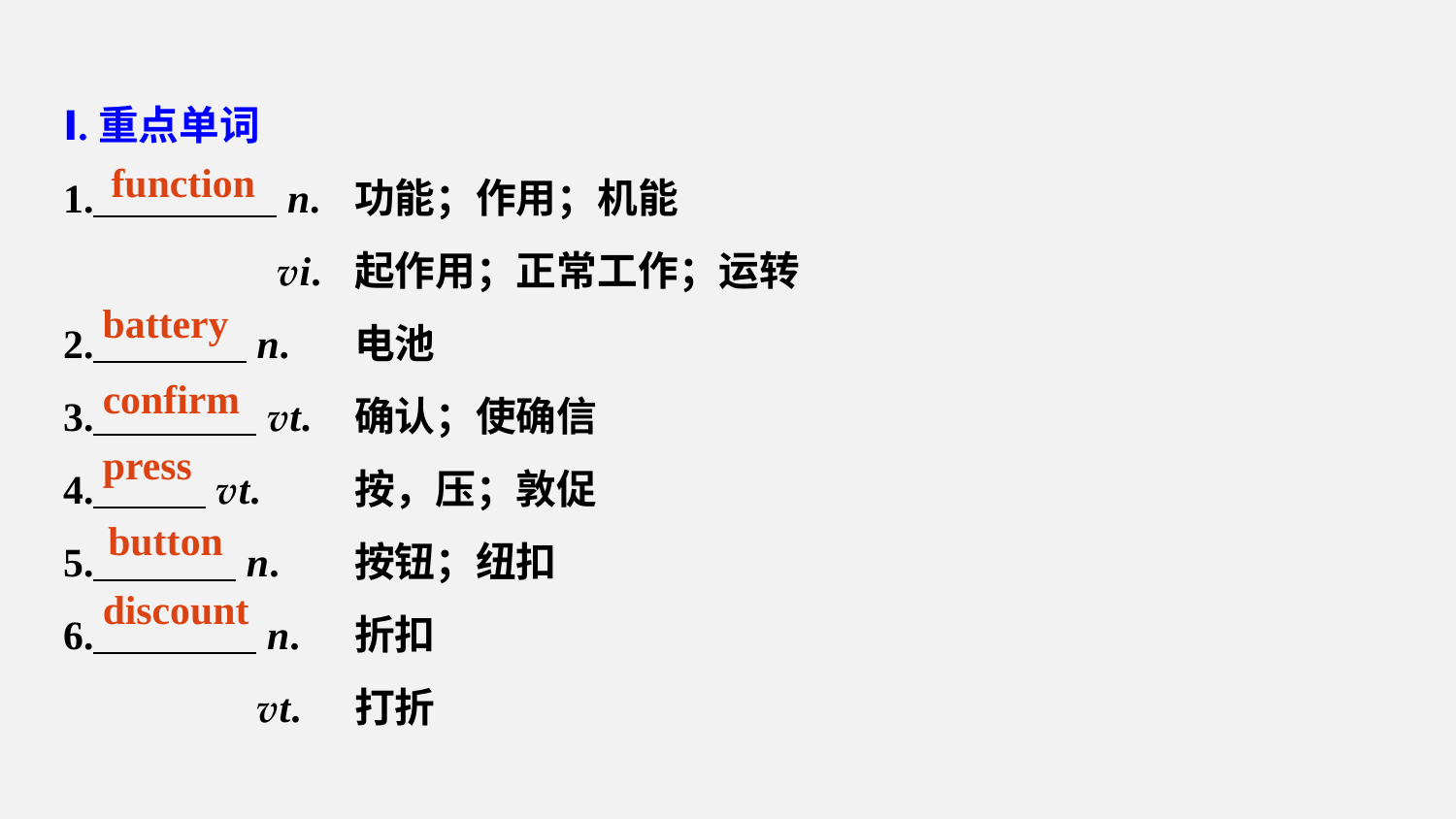

Ⅰ.重点单词
1.                   n.	功能；作用；机能
                     vi.	起作用；正常工作；运转
2.                n.	电池
3.                 vt.	确认；使确信
4.            vt.	按，压；敦促
5.               n.	按钮；纽扣
6.                 n.	折扣
                   vt.	打折
function
battery
confirm
press
button
discount